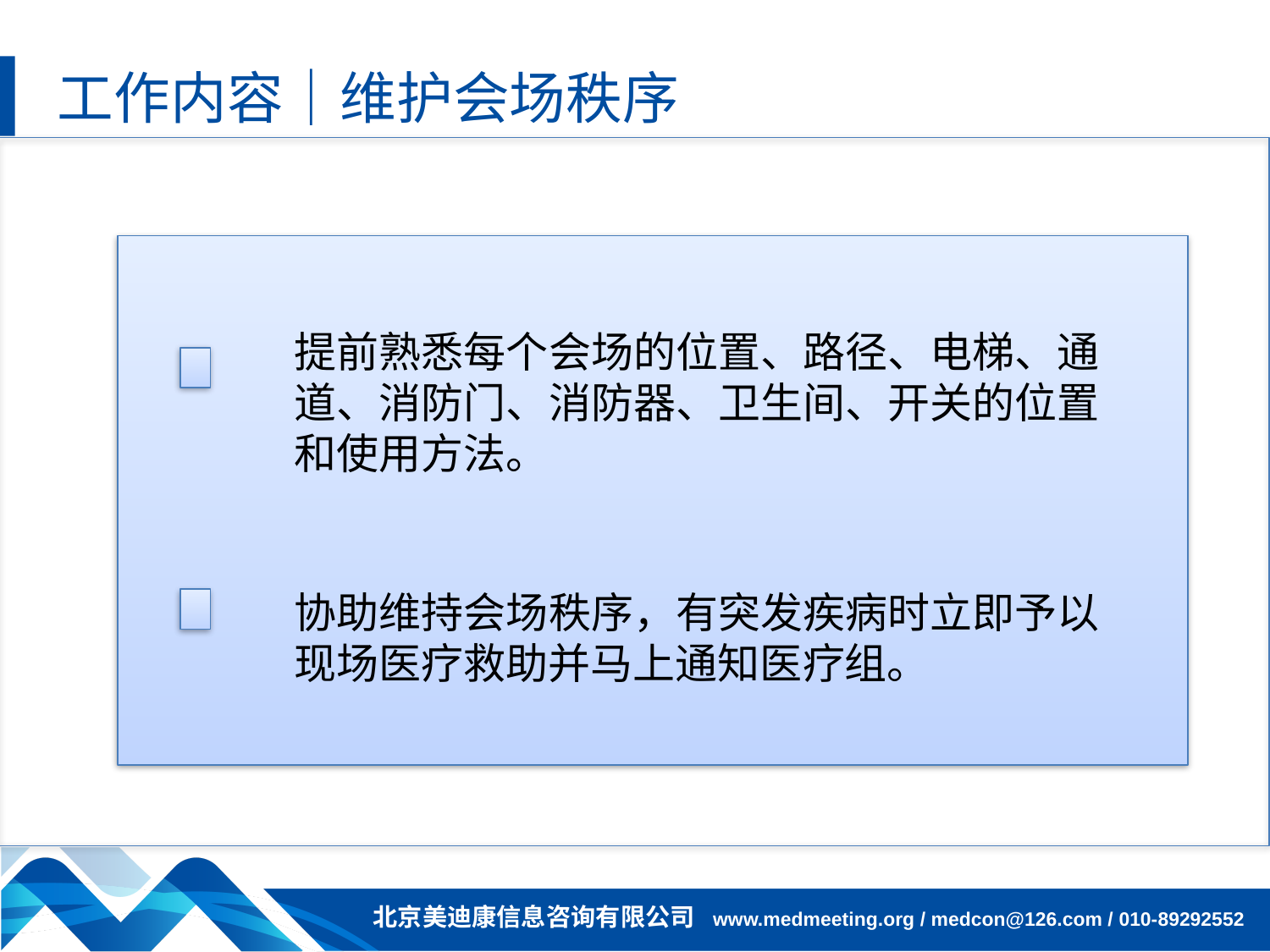

工作内容｜维护会场秩序

提前熟悉每个会场的位置、路径、电梯、通道、消防门、消防器、卫生间、开关的位置和使用方法。

协助维持会场秩序，有突发疾病时立即予以现场医疗救助并马上通知医疗组。

北京美迪康信息咨询有限公司   www.medmeeting.org / medcon@126.com / 010-89292552